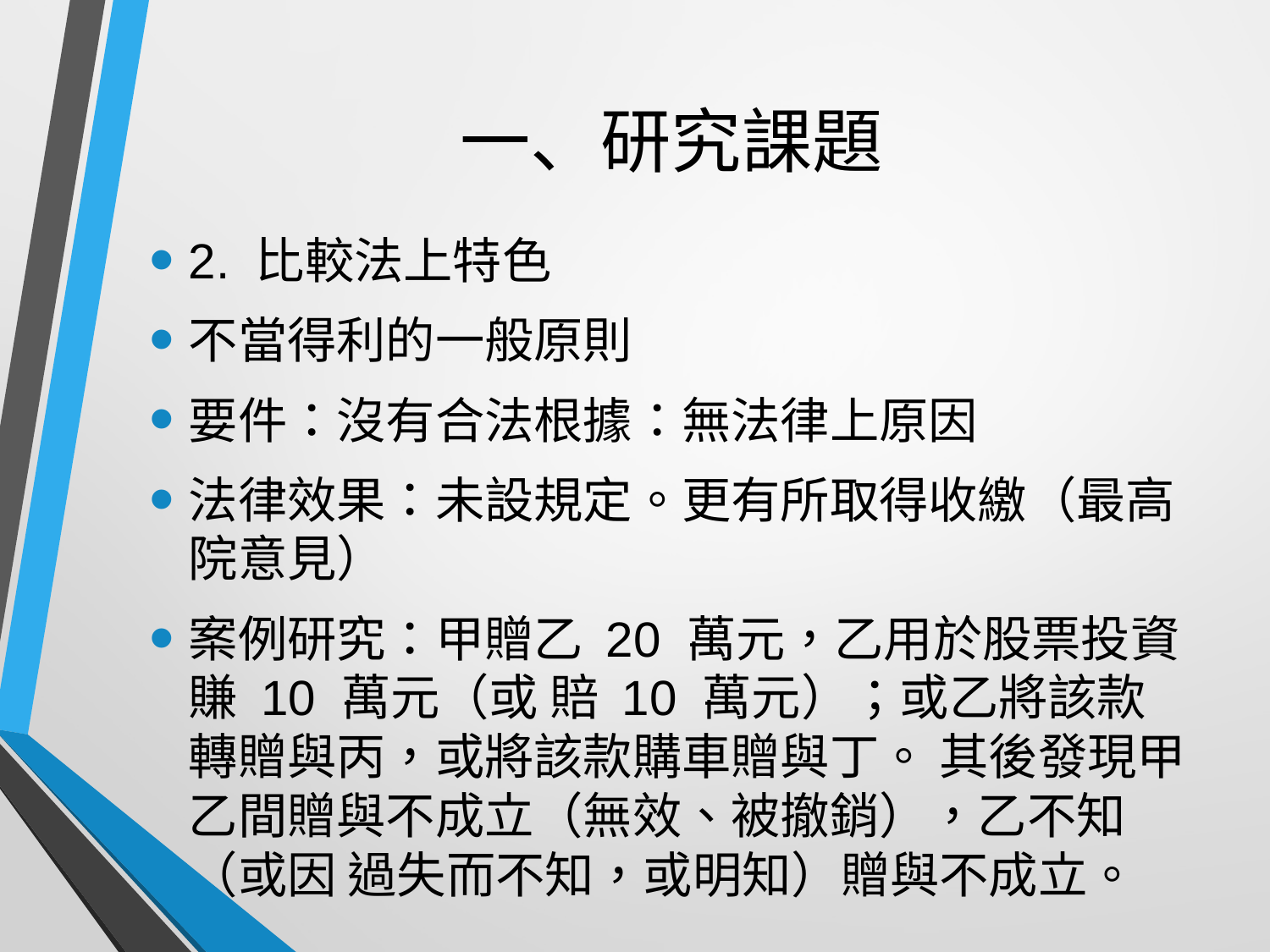

# 一、研究課題
2. 比較法上特色
不當得利的一般原則
要件：沒有合法根據：無法律上原因
法律效果：未設規定。更有所取得收繳（最高院意見）
案例研究：甲贈乙 20 萬元，乙用於股票投資賺 10 萬元（或 賠 10 萬元）；或乙將該款轉贈與丙，或將該款購車贈與丁。 其後發現甲乙間贈與不成立（無效、被撤銷），乙不知（或因 過失而不知，或明知）贈與不成立。